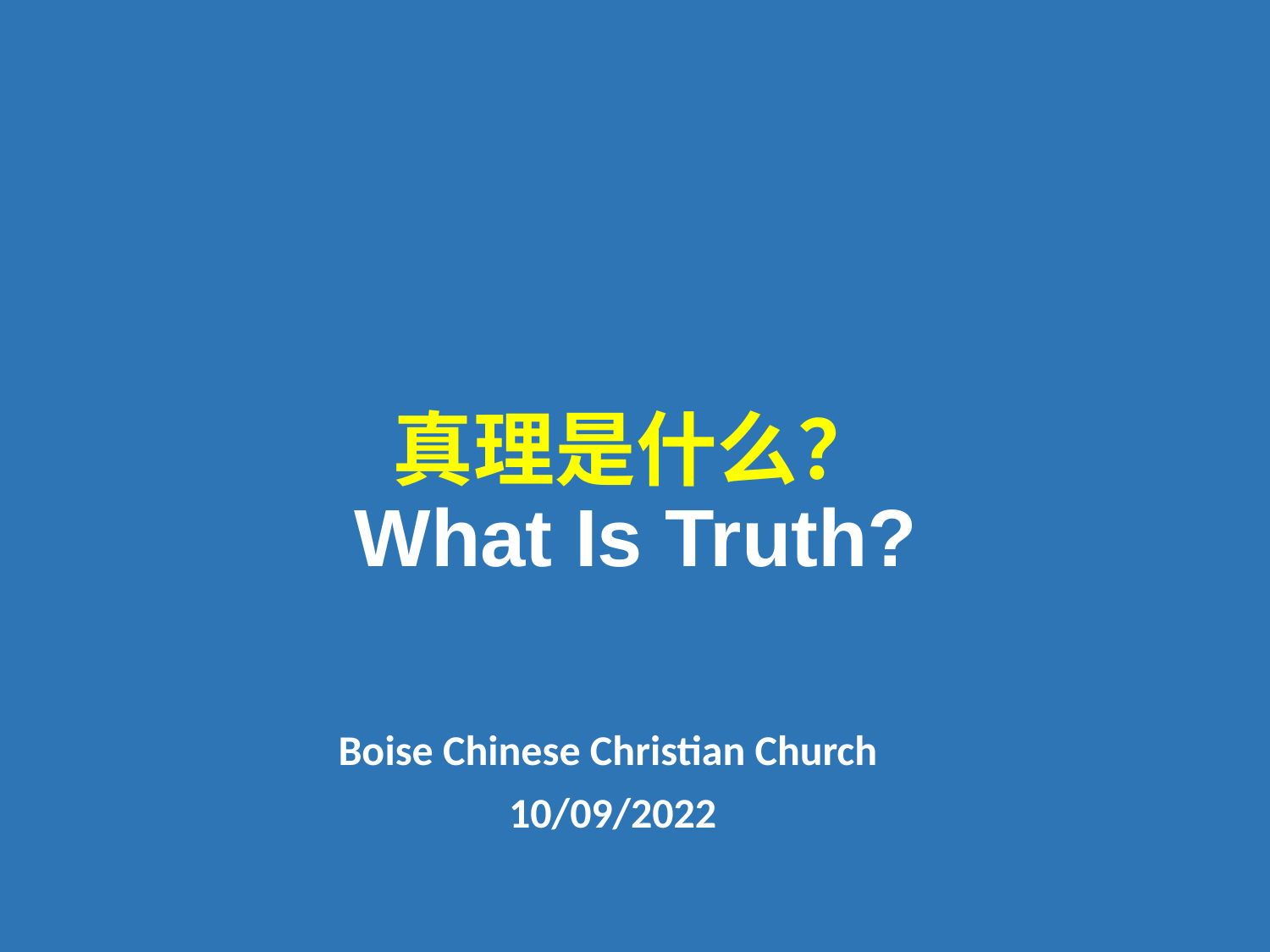

# 真理是什么？ What Is Truth?
Boise Chinese Christian Church
10/09/2022